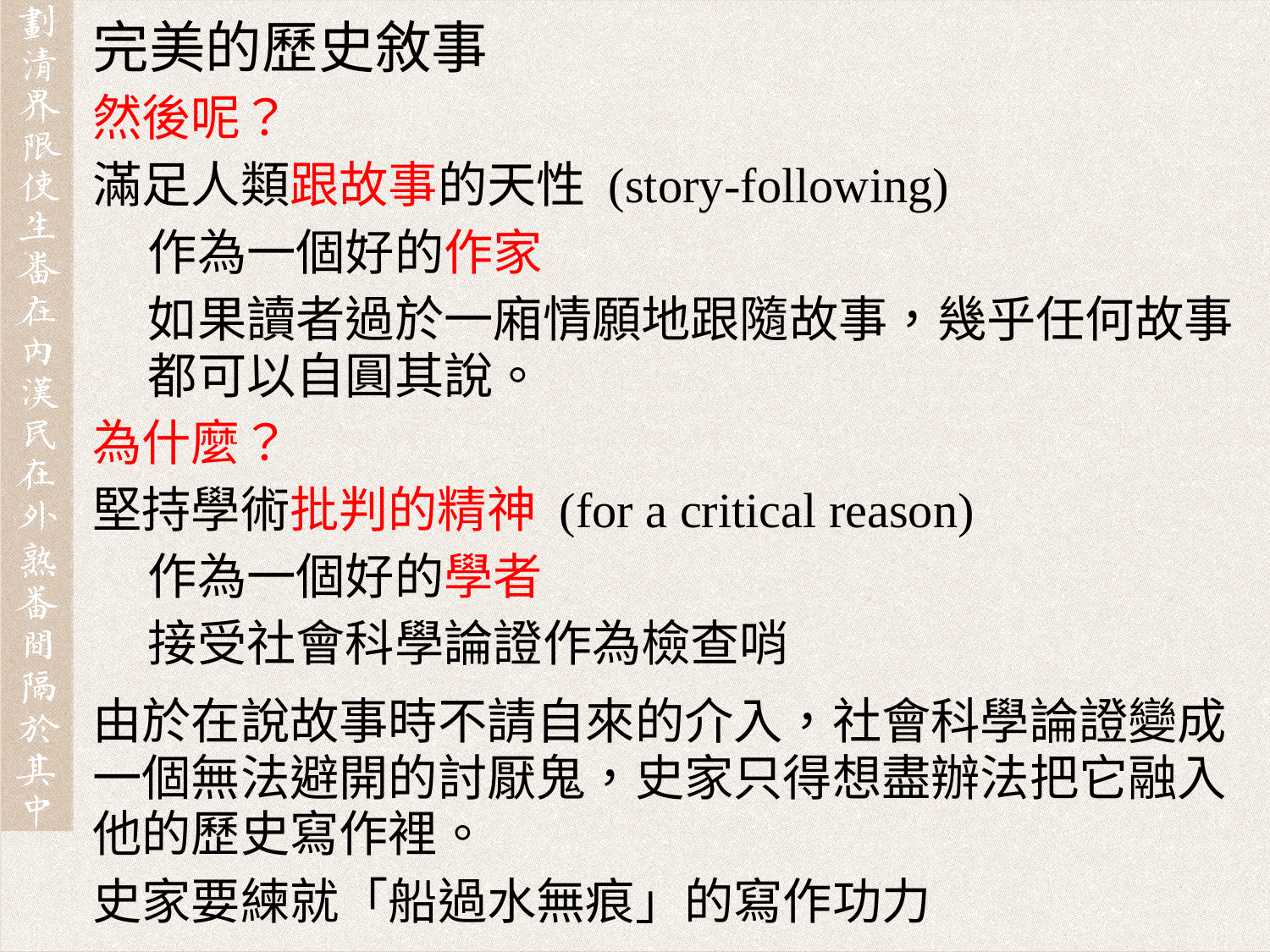

完美的歷史敘事
然後呢？
滿足人類跟故事的天性 (story-following)
作為一個好的作家
如果讀者過於一廂情願地跟隨故事，幾乎任何故事都可以自圓其說。
為什麼？
堅持學術批判的精神 (for a critical reason)
作為一個好的學者
接受社會科學論證作為檢查哨
由於在說故事時不請自來的介入，社會科學論證變成一個無法避開的討厭鬼，史家只得想盡辦法把它融入他的歷史寫作裡。
史家要練就「船過水無痕」的寫作功力